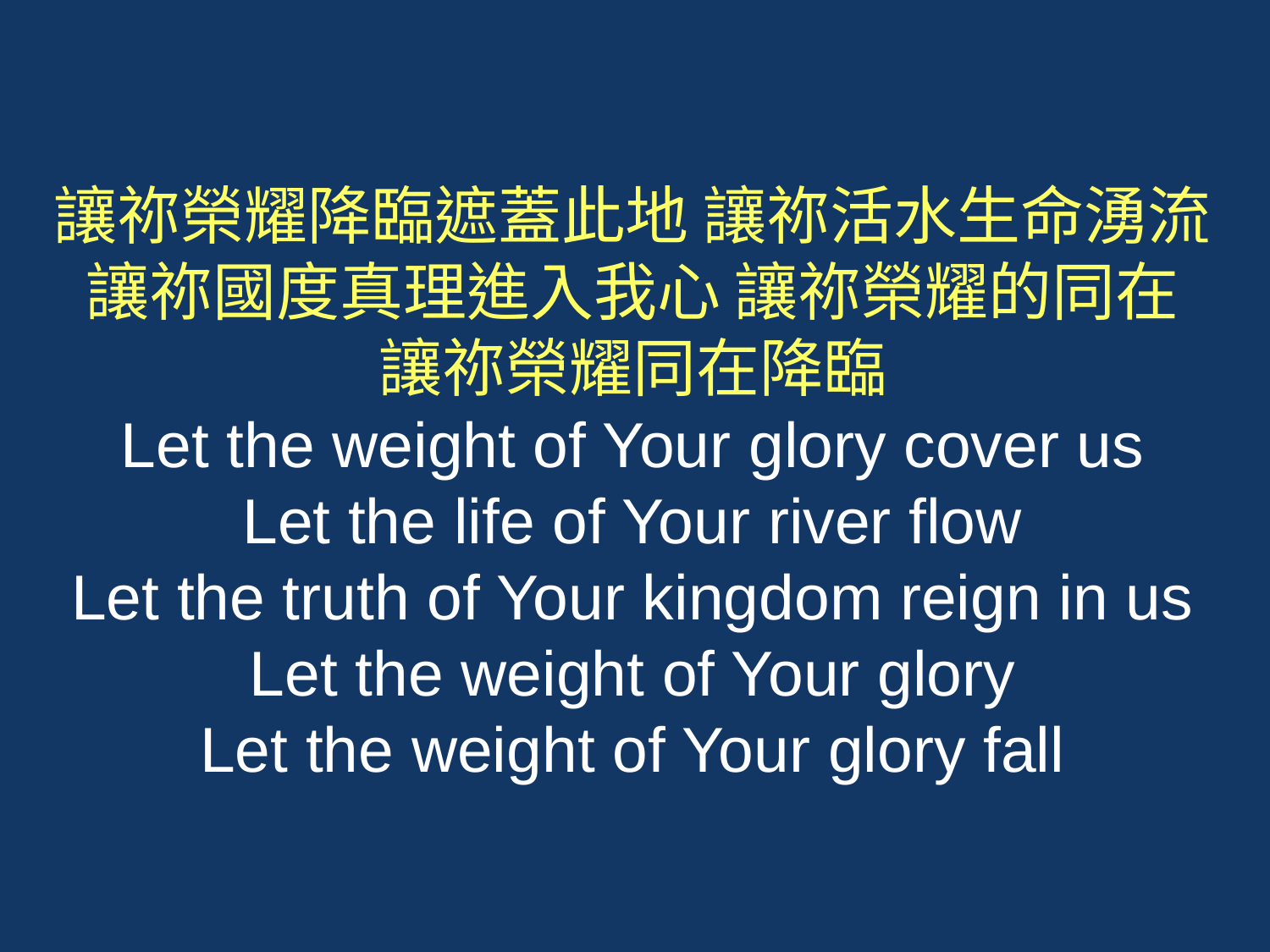

讓祢榮耀降臨遮蓋此地 讓祢活水生命湧流
讓祢國度真理進入我心 讓祢榮耀的同在
讓祢榮耀同在降臨
Let the weight of Your glory cover us
Let the life of Your river flow
Let the truth of Your kingdom reign in us
Let the weight of Your glory
Let the weight of Your glory fall